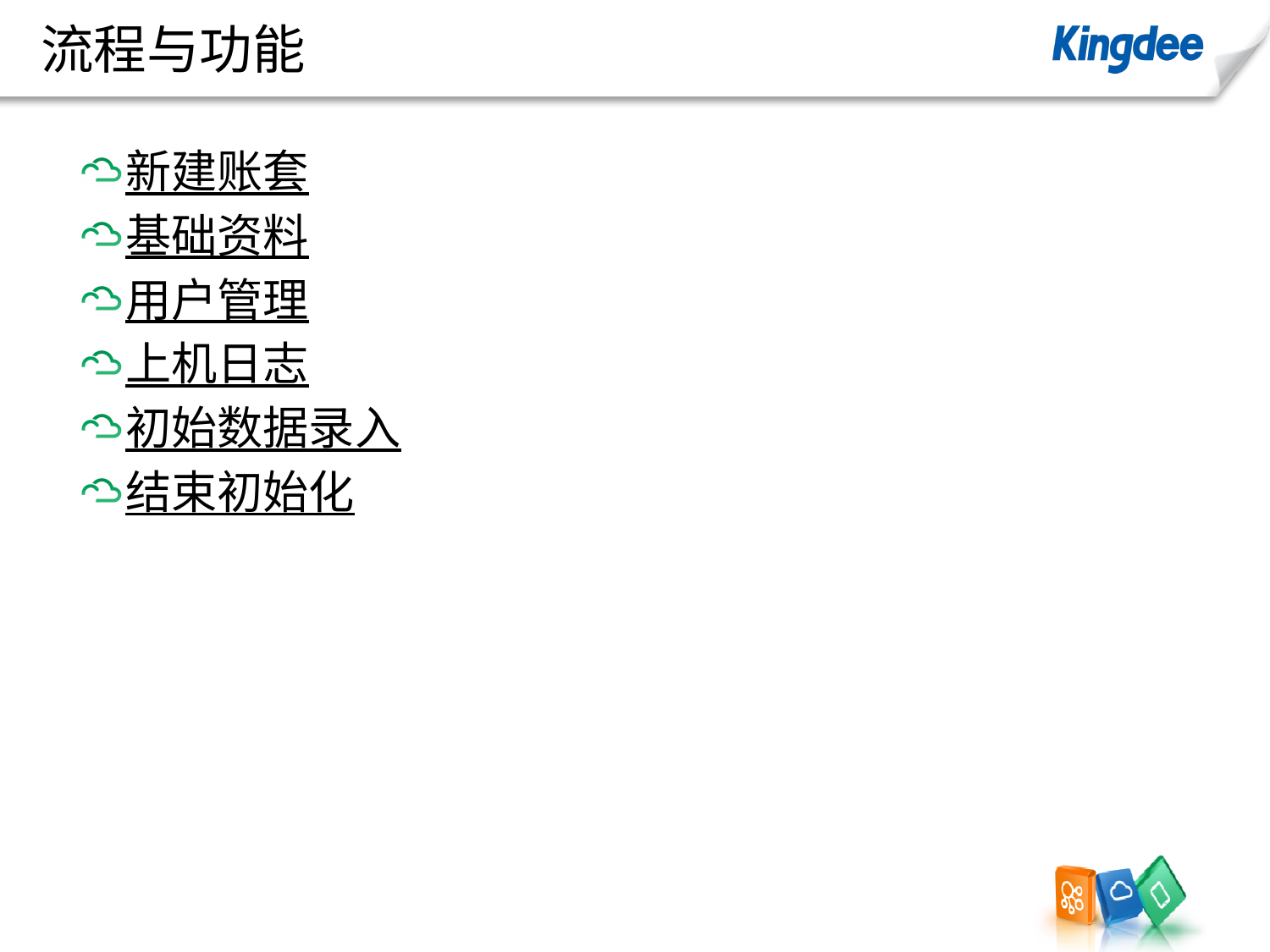

# 流程与功能
新建账套
基础资料
用户管理
上机日志
初始数据录入
结束初始化